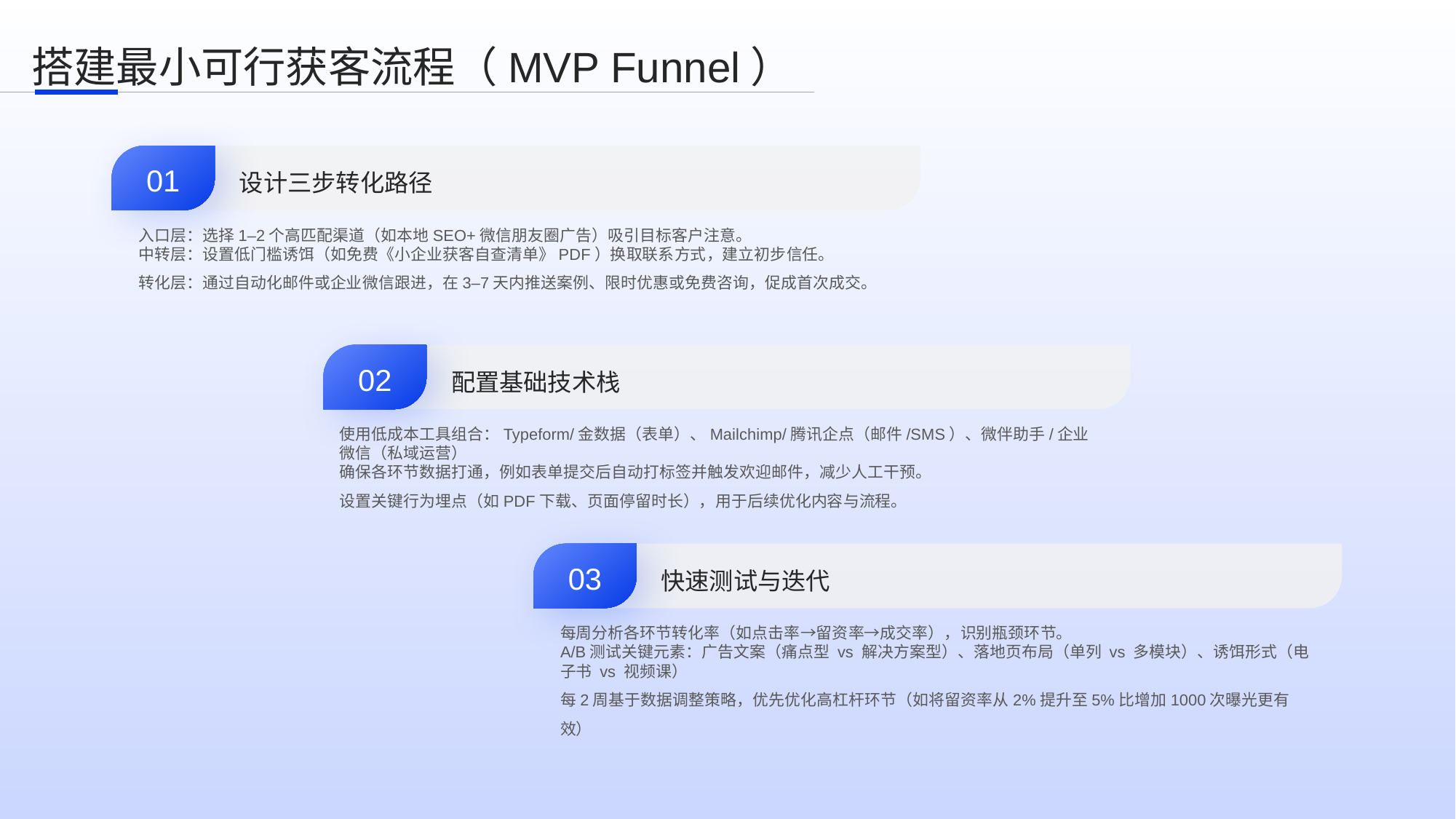

搭建最小可行获客流程（MVP Funnel）

01
设计三步转化路径
入口层：选择1–2个高匹配渠道（如本地SEO+微信朋友圈广告）吸引目标客户注意。
中转层：设置低门槛诱饵（如免费《小企业获客自查清单》PDF）换取联系方式，建立初步信任。
转化层：通过自动化邮件或企业微信跟进，在3–7天内推送案例、限时优惠或免费咨询，促成首次成交。

02
配置基础技术栈
使用低成本工具组合：Typeform/金数据（表单）、Mailchimp/腾讯企点（邮件/SMS）、微伴助手/企业微信（私域运营）
确保各环节数据打通，例如表单提交后自动打标签并触发欢迎邮件，减少人工干预。
设置关键行为埋点（如PDF下载、页面停留时长），用于后续优化内容与流程。

03
快速测试与迭代
每周分析各环节转化率（如点击率→留资率→成交率），识别瓶颈环节。
A/B测试关键元素：广告文案（痛点型 vs 解决方案型）、落地页布局（单列 vs 多模块）、诱饵形式（电子书 vs 视频课）
每2周基于数据调整策略，优先优化高杠杆环节（如将留资率从2%提升至5%比增加1000次曝光更有效）